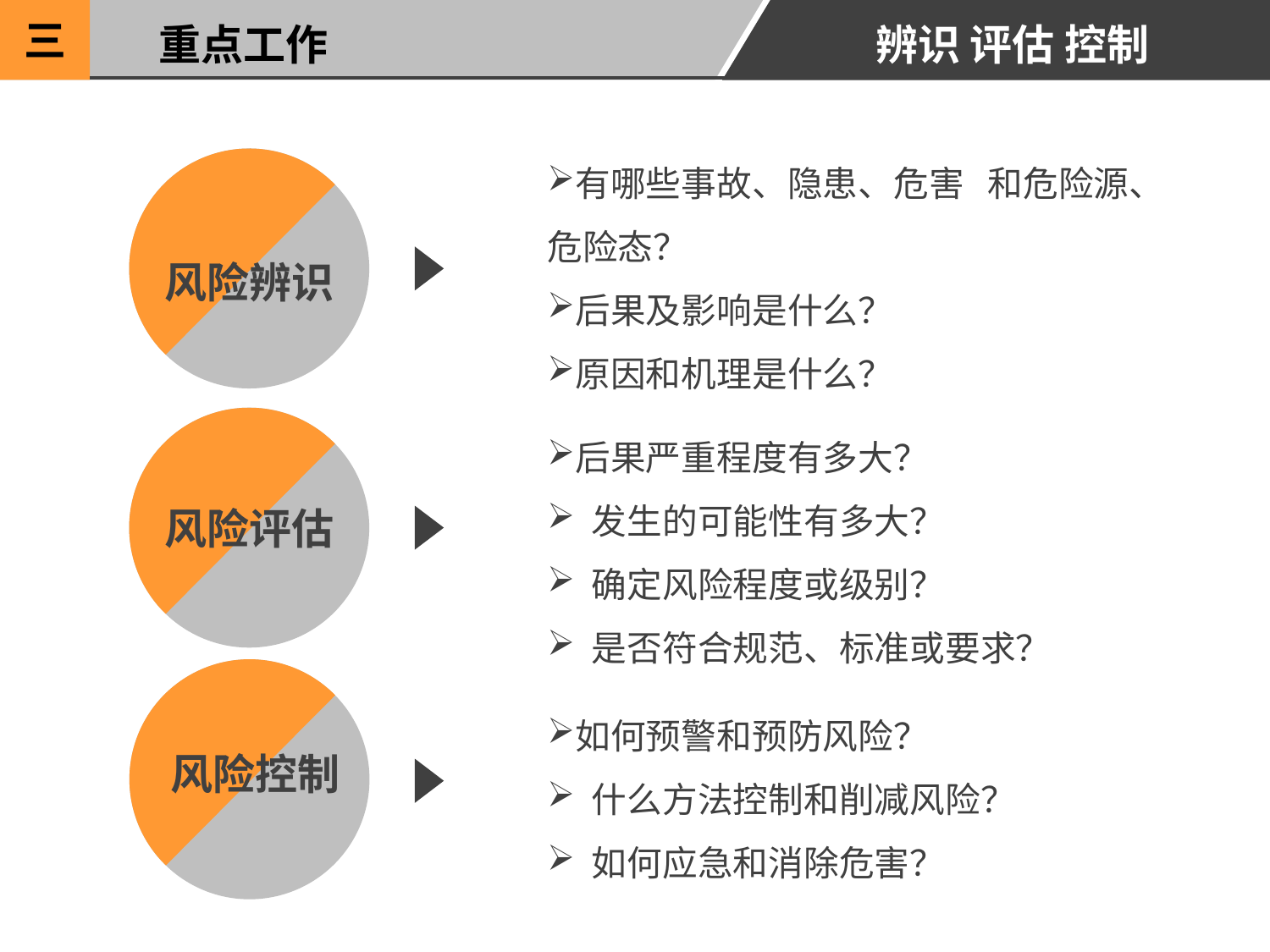

三
重点工作
辨识 评估 控制
有哪些事故、隐患、危害   和危险源、危险态？
后果及影响是什么？
原因和机理是什么？

风险辨识

后果严重程度有多大？
 发生的可能性有多大？
 确定风险程度或级别？
 是否符合规范、标准或要求？
风险评估

如何预警和预防风险？
 什么方法控制和削减风险？
 如何应急和消除危害？
风险控制